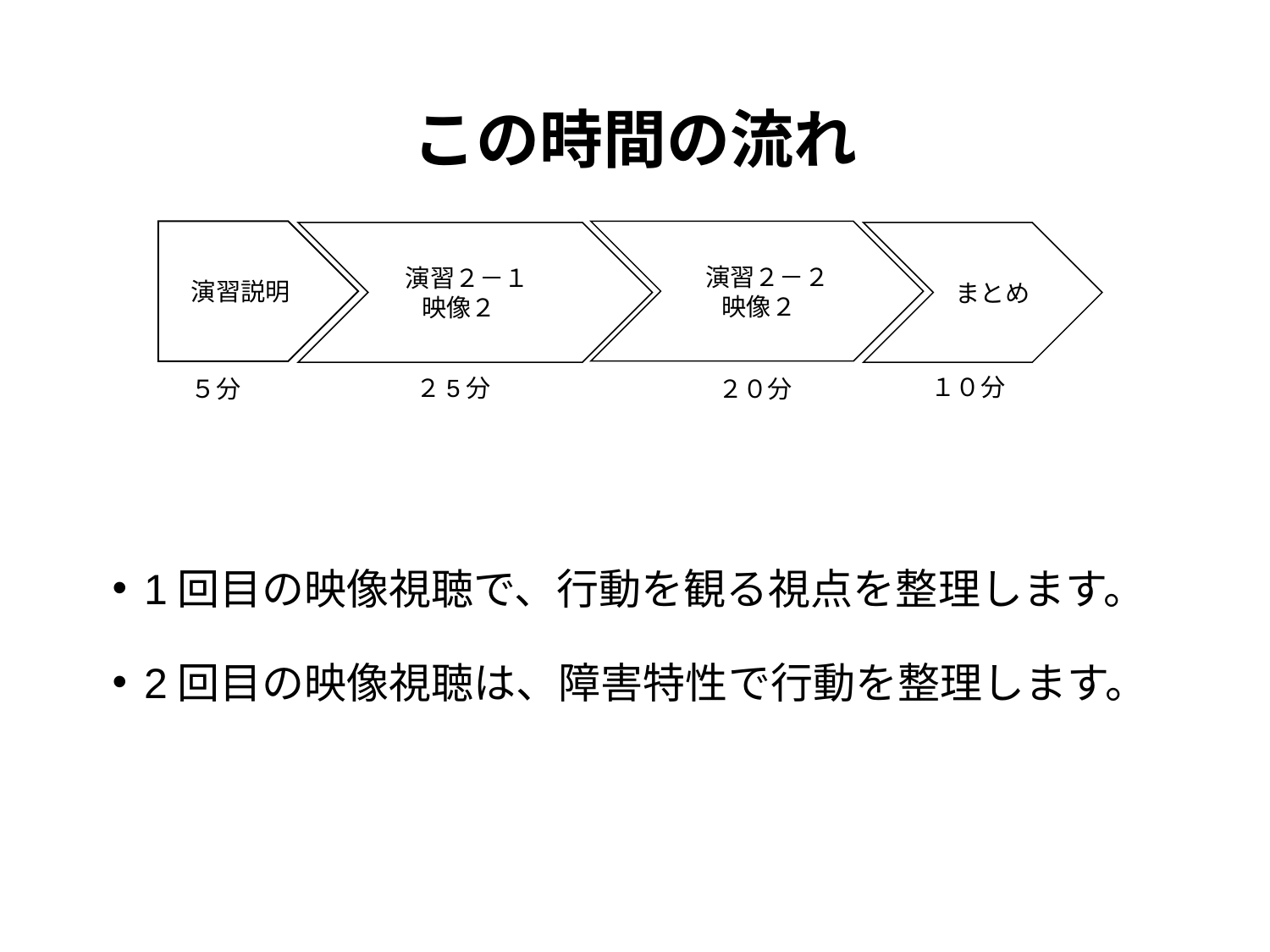

# この時間の流れ
　演習２－２
　   映像２
演習説明
　演習２－１
　   映像２
まとめ
１０分
２5分
５分
２０分
1回目の映像視聴で、行動を観る視点を整理します。
2回目の映像視聴は、障害特性で行動を整理します。